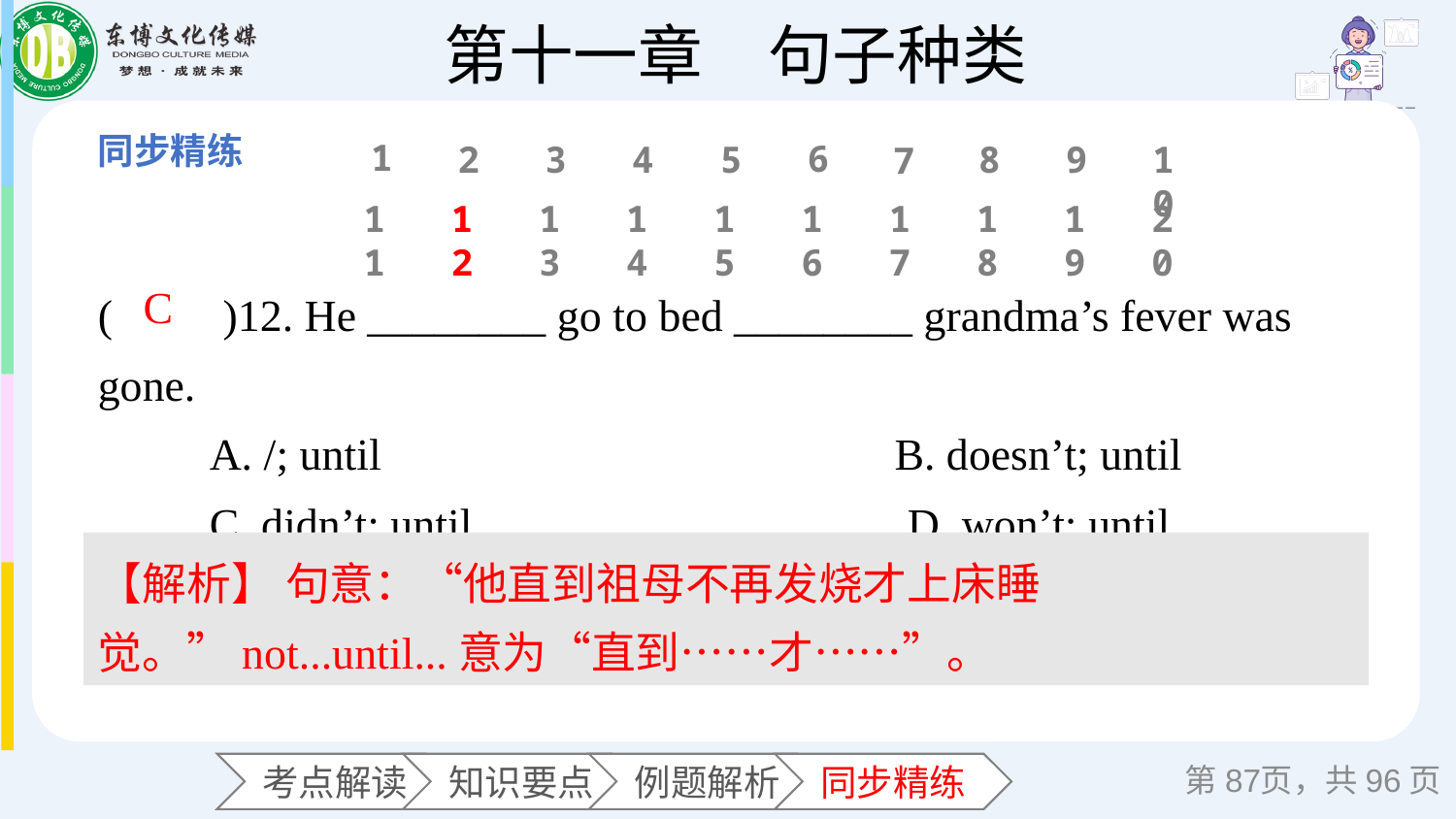

1
6
2
3
4
5
8
9
10
7
11
12
13
14
15
16
17
18
19
20
(　　)12. He ________ go to bed ________ grandma’s fever was gone.
          A. /; until                                              B. doesn’t; until
          C. didn’t; until                                       D. won’t; until
C
【解析】 句意：“他直到祖母不再发烧才上床睡觉。”not...until...意为“直到……才……”。
第87页，共96页